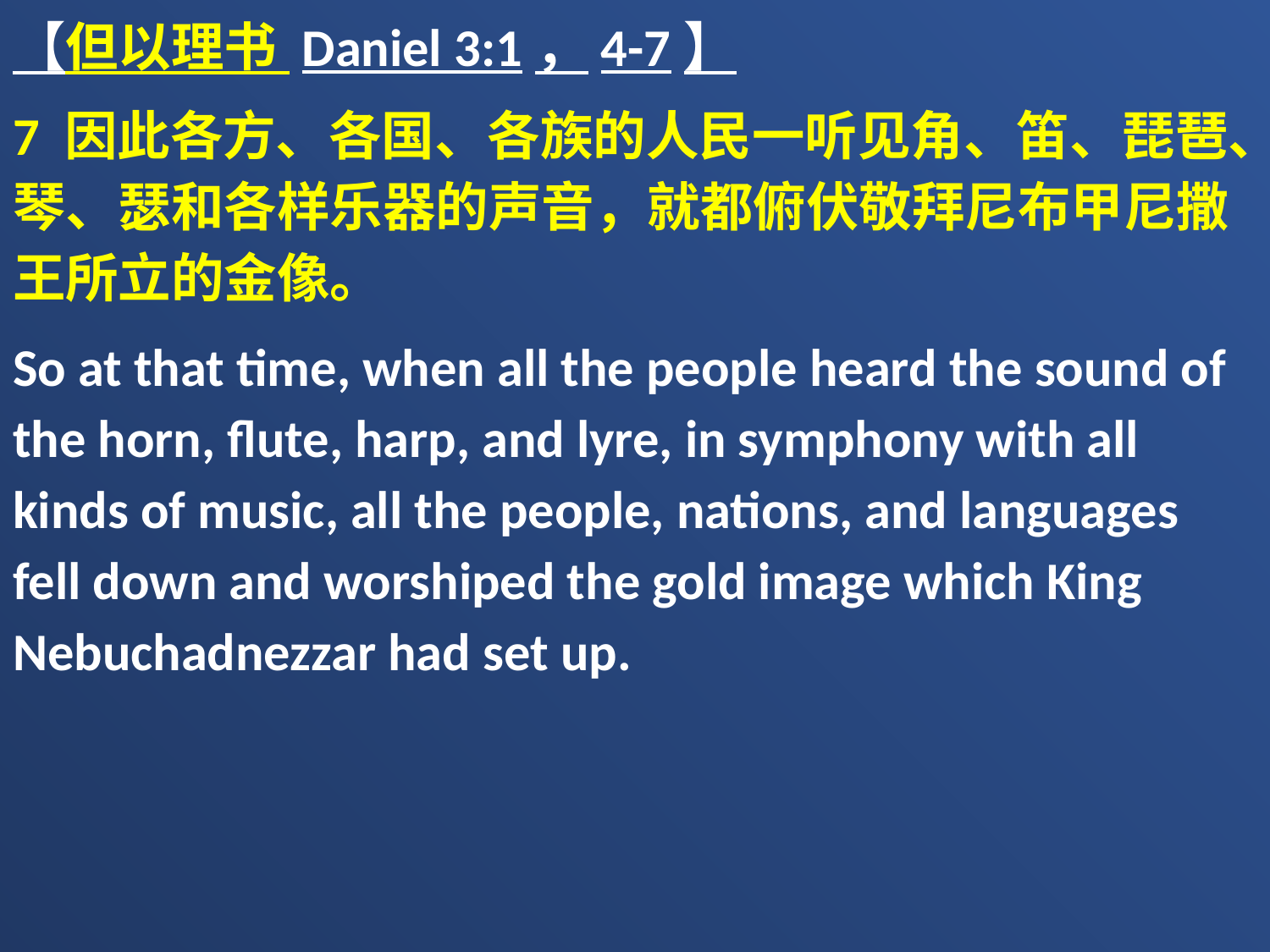

【但以理书 Daniel 3:1，4-7】
7 因此各方、各国、各族的人民一听见角、笛、琵琶、琴、瑟和各样乐器的声音，就都俯伏敬拜尼布甲尼撒王所立的金像。
So at that time, when all the people heard the sound of the horn, flute, harp, and lyre, in symphony with all kinds of music, all the people, nations, and languages fell down and worshiped the gold image which King Nebuchadnezzar had set up.